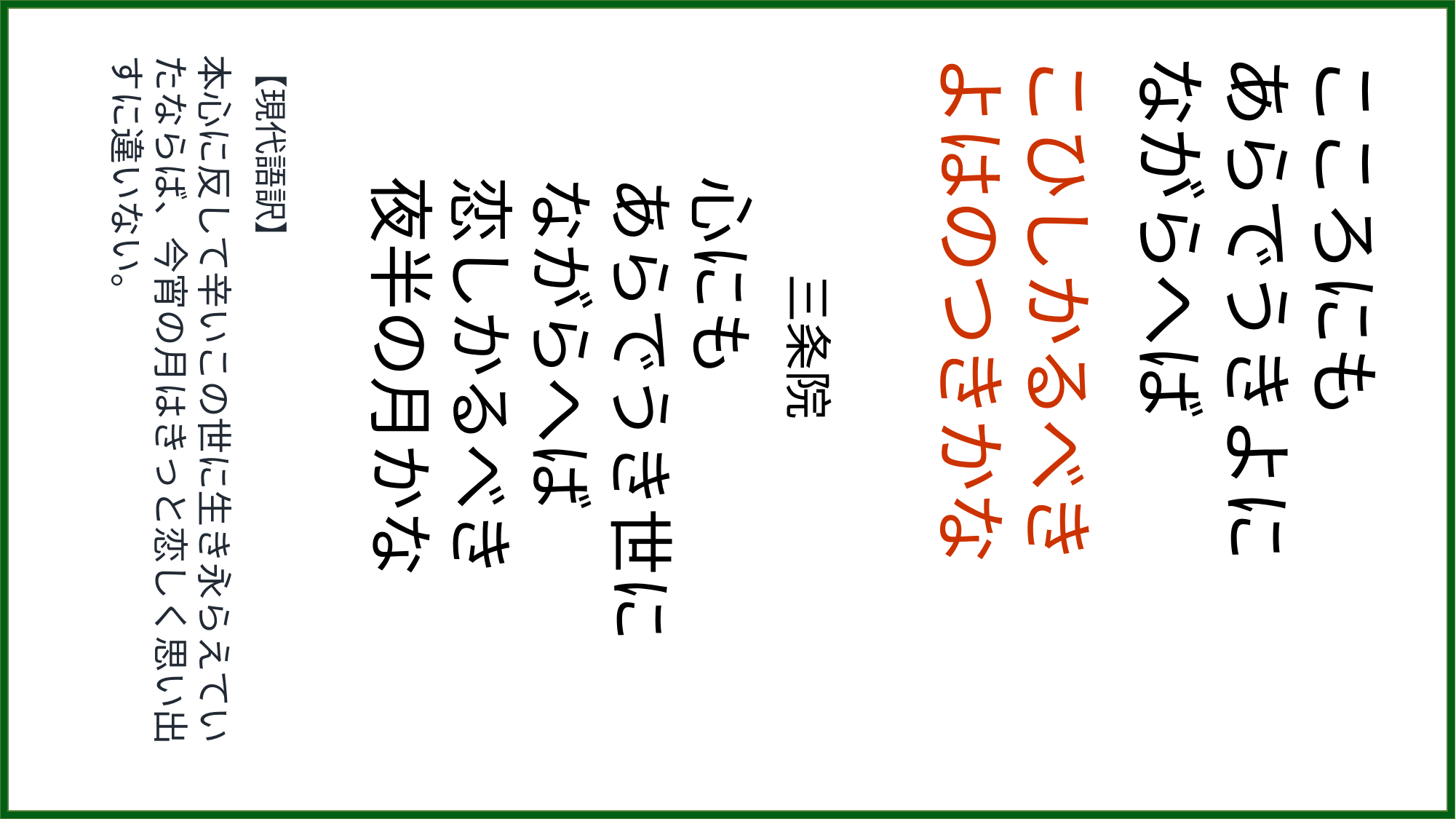

【現代語訳】

本心に反して辛いこの世に生き永らえていたならば、今宵の月はきっと恋しく思い出すに違いない。
　　三条院

心にも
あらでうき世に
ながらへば
恋しかるべき
夜半の月かな
こひしかるべき
よはのつきかな
こころにも
あらでうきよに
ながらへば